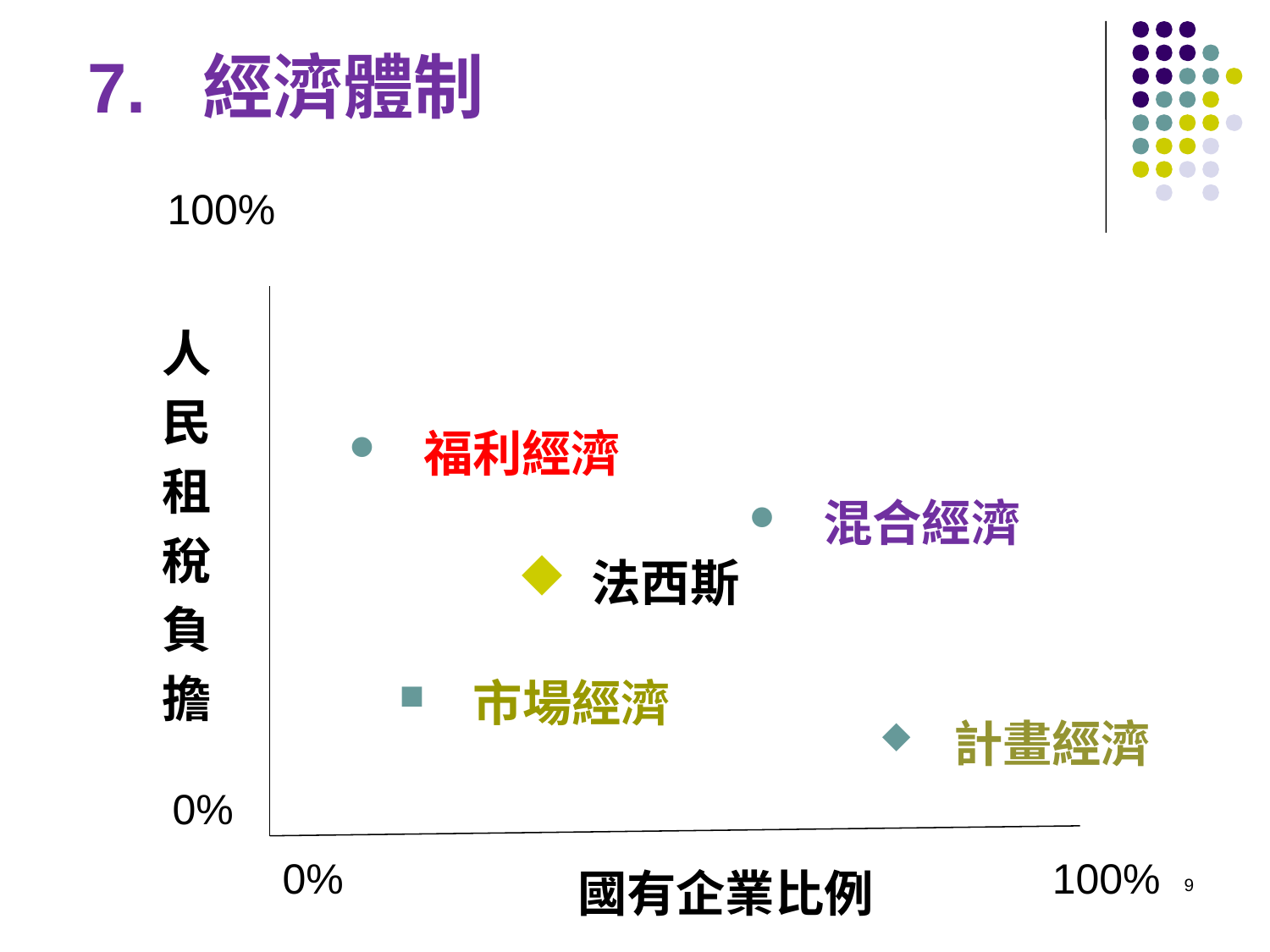

7.  經濟體制
100%
人
民
租
稅
負
擔
福利經濟
混合經濟
法西斯
市場經濟
計畫經濟
0%
0%
100%
國有企業比例
9